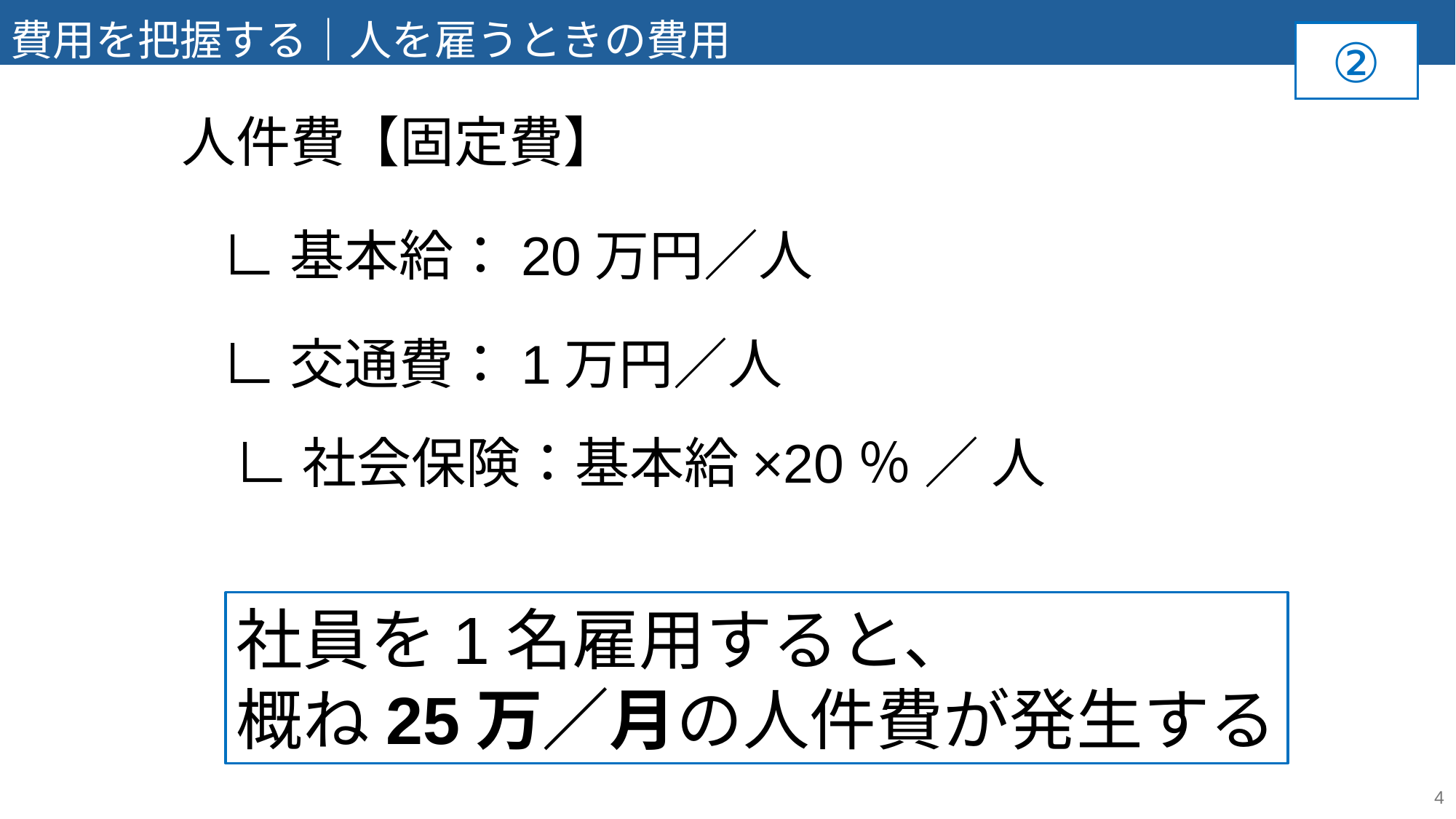

費用を把握する｜人を雇うときの費用
②
人件費【固定費】
∟基本給：20万円／人
∟交通費：1万円／人
∟社会保険：基本給×20％ ／ 人
社員を1名雇用すると、
概ね25万／月の人件費が発生する
4